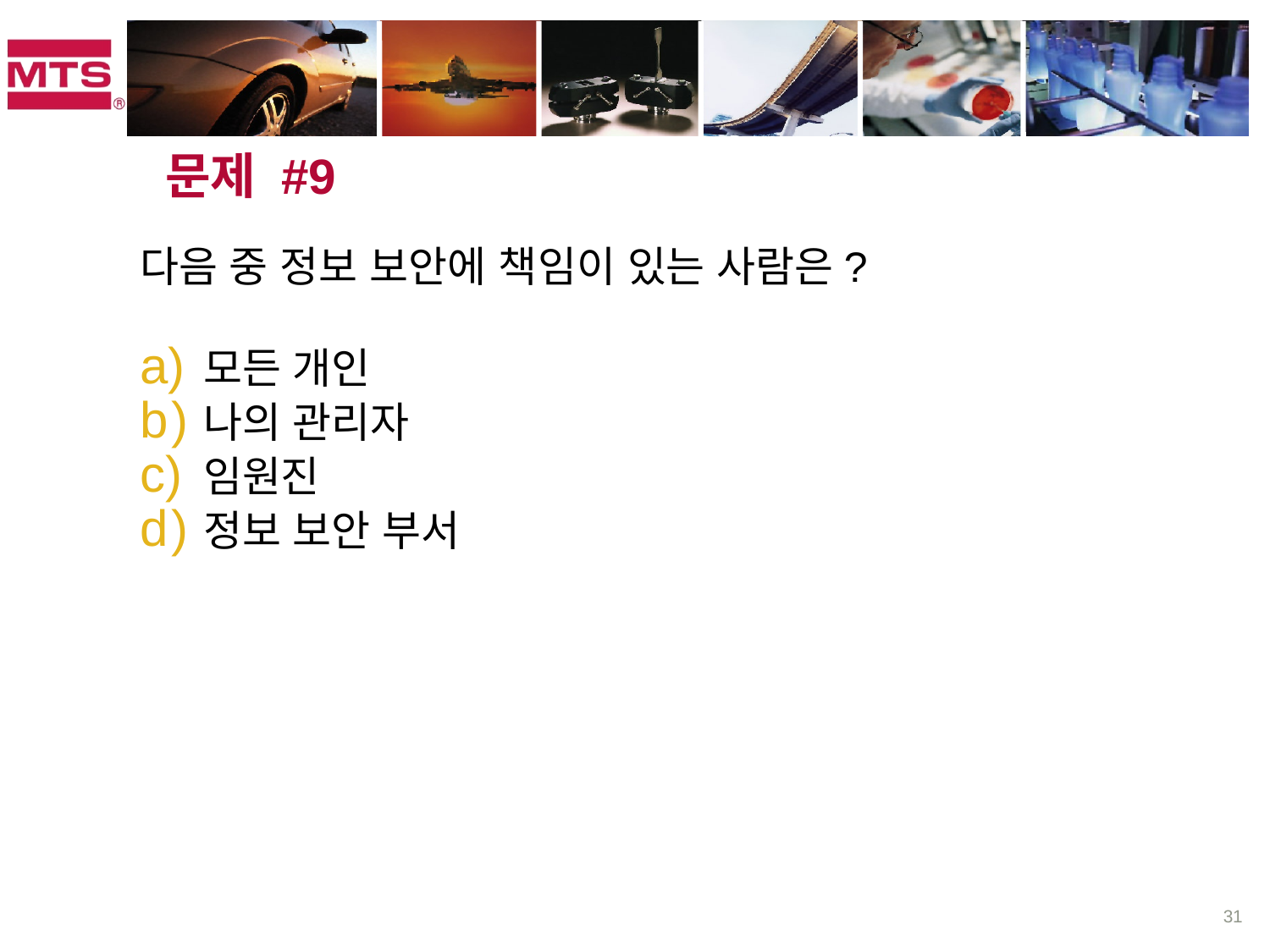

# 문제 #9
다음 중 정보 보안에 책임이 있는 사람은?

모든 개인
나의 관리자
임원진
정보 보안 부서

31